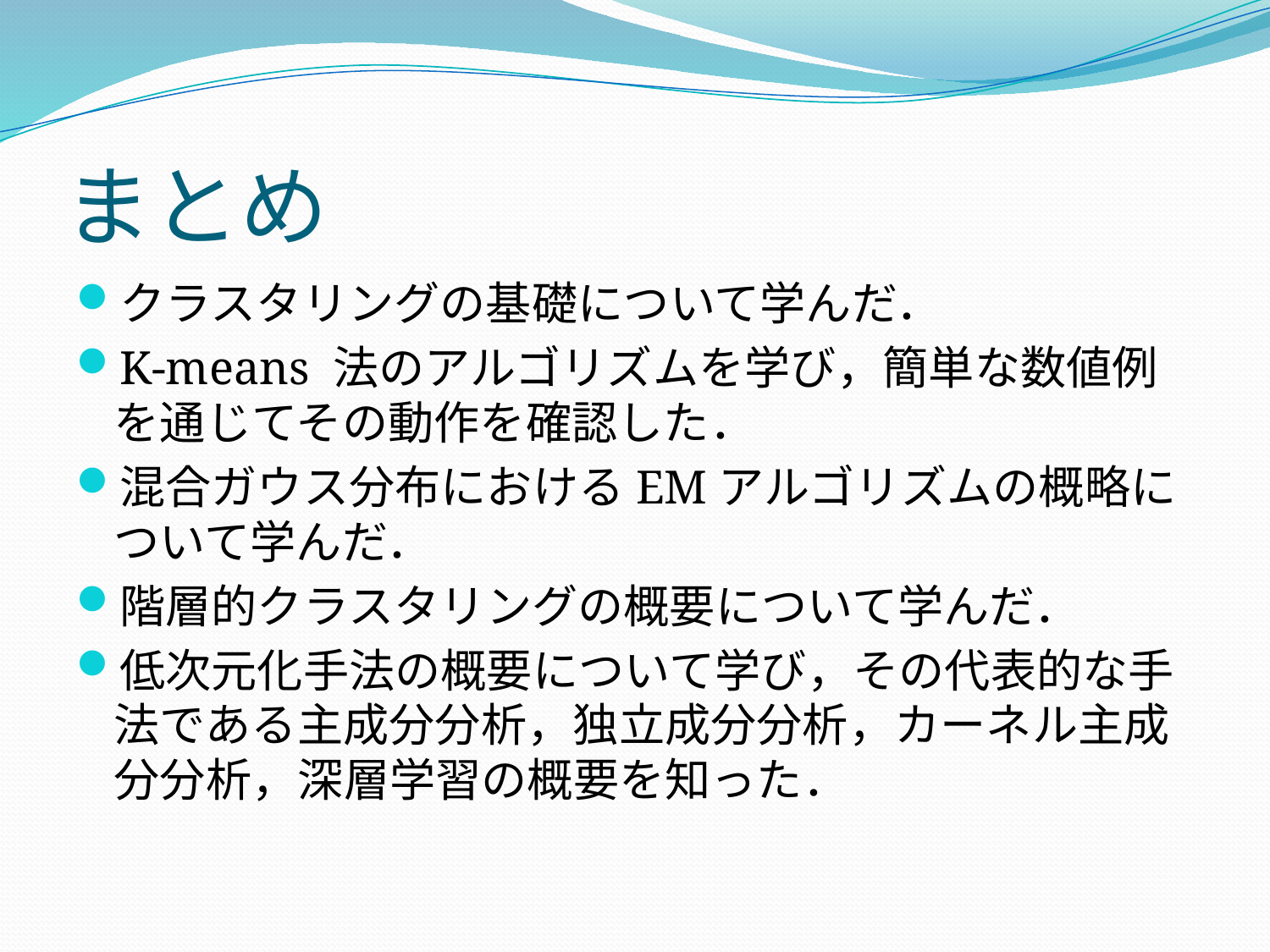

# まとめ
クラスタリングの基礎について学んだ．
K-means 法のアルゴリズムを学び，簡単な数値例を通じてその動作を確認した．
混合ガウス分布におけるEMアルゴリズムの概略について学んだ．
階層的クラスタリングの概要について学んだ．
低次元化手法の概要について学び，その代表的な手法である主成分分析，独立成分分析，カーネル主成分分析，深層学習の概要を知った．